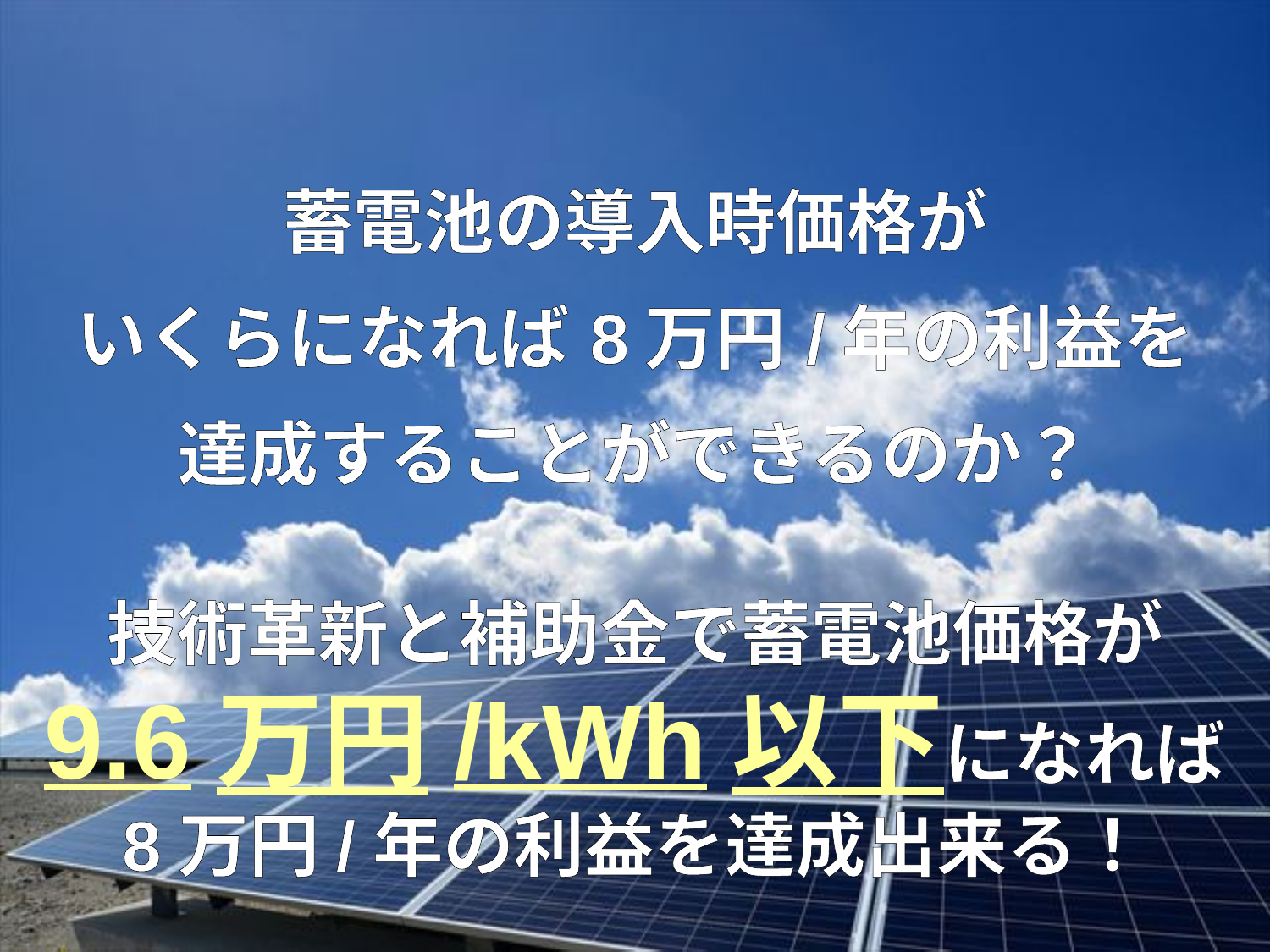

蓄電池の導入時価格が
いくらになれば8万円/年の利益を
達成することができるのか？
技術革新と補助金で蓄電池価格が
9.6万円/kWh以下になれば
8万円/年の利益を達成出来る！